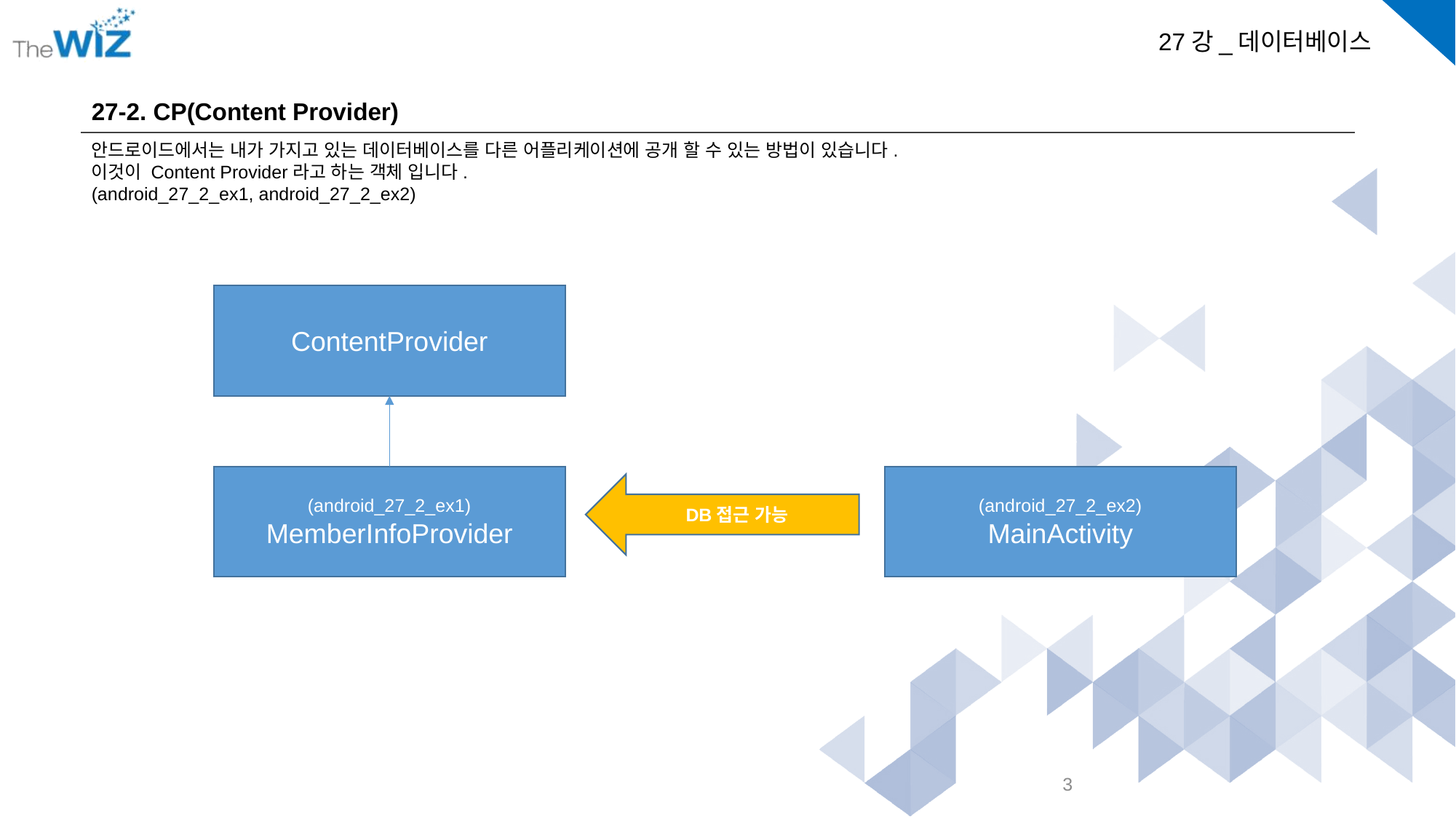

27-2. CP(Content Provider)
안드로이드에서는 내가 가지고 있는 데이터베이스를 다른 어플리케이션에 공개 할 수 있는 방법이 있습니다.
이것이 Content Provider라고 하는 객체 입니다.
(android_27_2_ex1, android_27_2_ex2)
ContentProvider
(android_27_2_ex1)
MemberInfoProvider
(android_27_2_ex2)
MainActivity

DB접근 가능
3